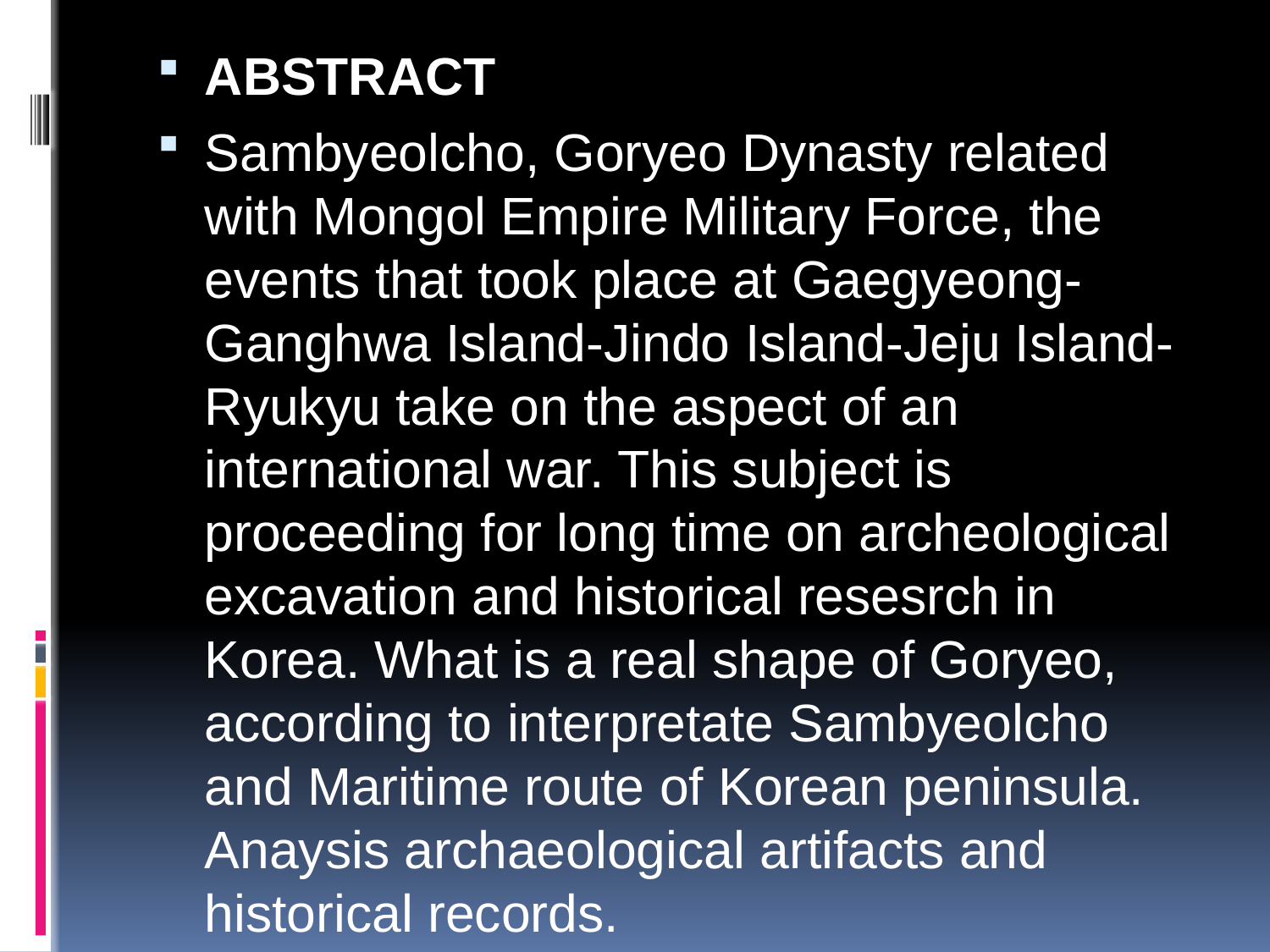

ABSTRACT
Sambyeolcho, Goryeo Dynasty related with Mongol Empire Military Force, the events that took place at Gaegyeong-Ganghwa Island-Jindo Island-Jeju Island-Ryukyu take on the aspect of an international war. This subject is proceeding for long time on archeological excavation and historical resesrch in Korea. What is a real shape of Goryeo, according to interpretate Sambyeolcho and Maritime route of Korean peninsula. Anaysis archaeological artifacts and historical records.

몽골(元)
칭기스칸 때 초원 유목사회를 통합
육상교통의 정치․군사적인 장애물을 제거
 ‘팍스 몽골리카나’라고 하는 동서남북을 망라하는 평화를 기반으로 하는 교역의 전기
빠른 기병과 뛰어난 전술을 자랑하는 몽골군단의 등장 : 현대 축구에 비교한다면 ‘토탈 사커’의 출현과 비교